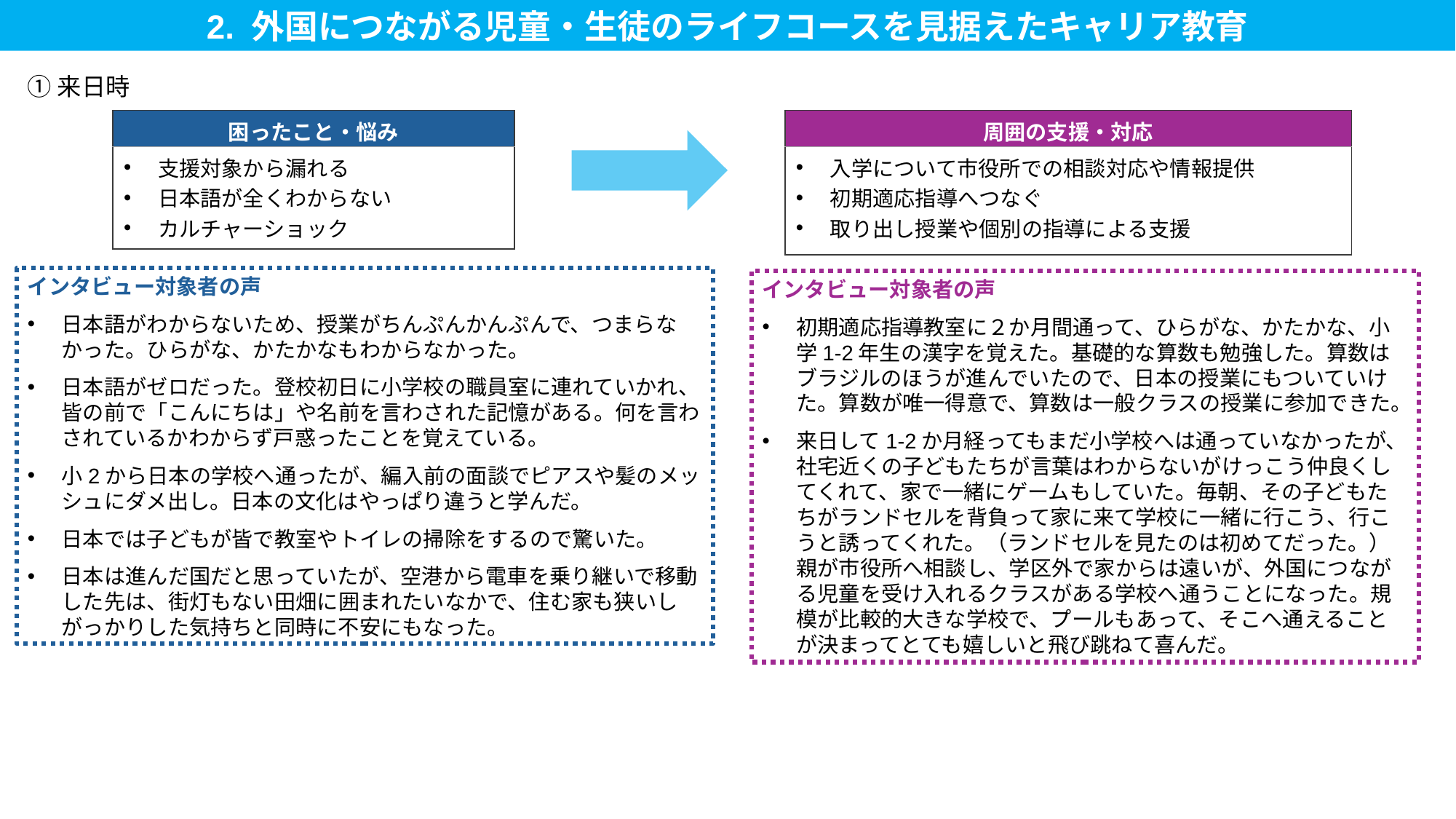

2. 外国につながる児童・生徒のライフコースを見据えたキャリア教育
①来日時
| 困ったこと・悩み |
| --- |
| 支援対象から漏れる 日本語が全くわからない カルチャーショック |
| 周囲の支援・対応 |
| --- |
| 入学について市役所での相談対応や情報提供 初期適応指導へつなぐ 取り出し授業や個別の指導による支援 |

インタビュー対象者の声
日本語がわからないため、授業がちんぷんかんぷんで、つまらなかった。ひらがな、かたかなもわからなかった。
日本語がゼロだった。登校初日に小学校の職員室に連れていかれ、皆の前で「こんにちは」や名前を言わされた記憶がある。何を言わされているかわからず戸惑ったことを覚えている。
小2から日本の学校へ通ったが、編入前の面談でピアスや髪のメッシュにダメ出し。日本の文化はやっぱり違うと学んだ。
日本では子どもが皆で教室やトイレの掃除をするので驚いた。
日本は進んだ国だと思っていたが、空港から電車を乗り継いで移動した先は、街灯もない田畑に囲まれたいなかで、住む家も狭いしがっかりした気持ちと同時に不安にもなった。
インタビュー対象者の声
初期適応指導教室に２か月間通って、ひらがな、かたかな、小学1-2年生の漢字を覚えた。基礎的な算数も勉強した。算数はブラジルのほうが進んでいたので、日本の授業にもついていけた。算数が唯一得意で、算数は一般クラスの授業に参加できた。
来日して1-2か月経ってもまだ小学校へは通っていなかったが、社宅近くの子どもたちが言葉はわからないがけっこう仲良くしてくれて、家で一緒にゲームもしていた。毎朝、その子どもたちがランドセルを背負って家に来て学校に一緒に行こう、行こうと誘ってくれた。（ランドセルを見たのは初めてだった。）親が市役所へ相談し、学区外で家からは遠いが、外国につながる児童を受け入れるクラスがある学校へ通うことになった。規模が比較的大きな学校で、プールもあって、そこへ通えることが決まってとても嬉しいと飛び跳ねて喜んだ。